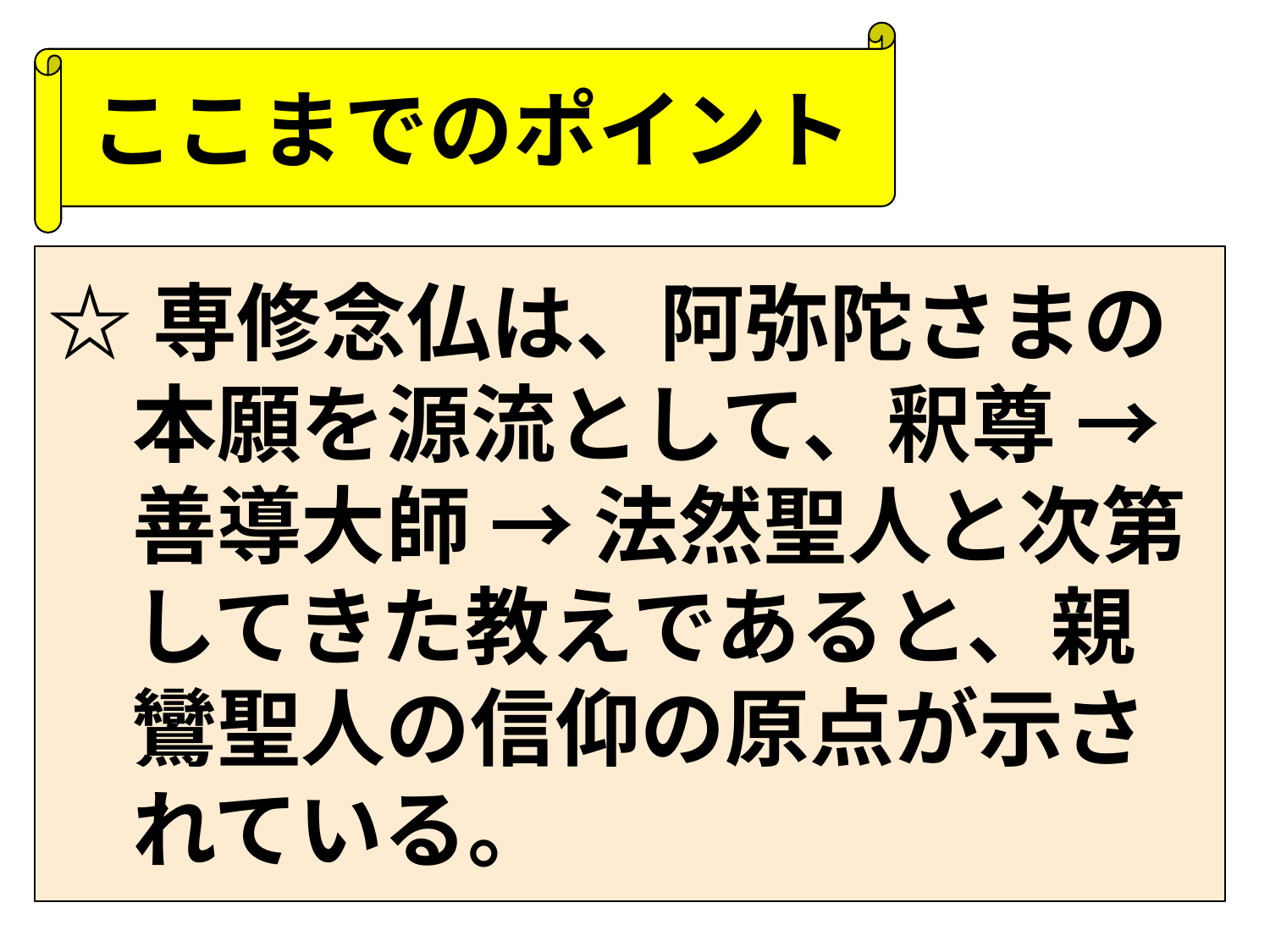

ここまでのポイント
☆専修念仏は、阿弥陀さまの
　本願を源流として、釈尊 →
　善導大師 → 法然聖人と次第
　してきた教えであると、親
　鸞聖人の信仰の原点が示さ
　れている。